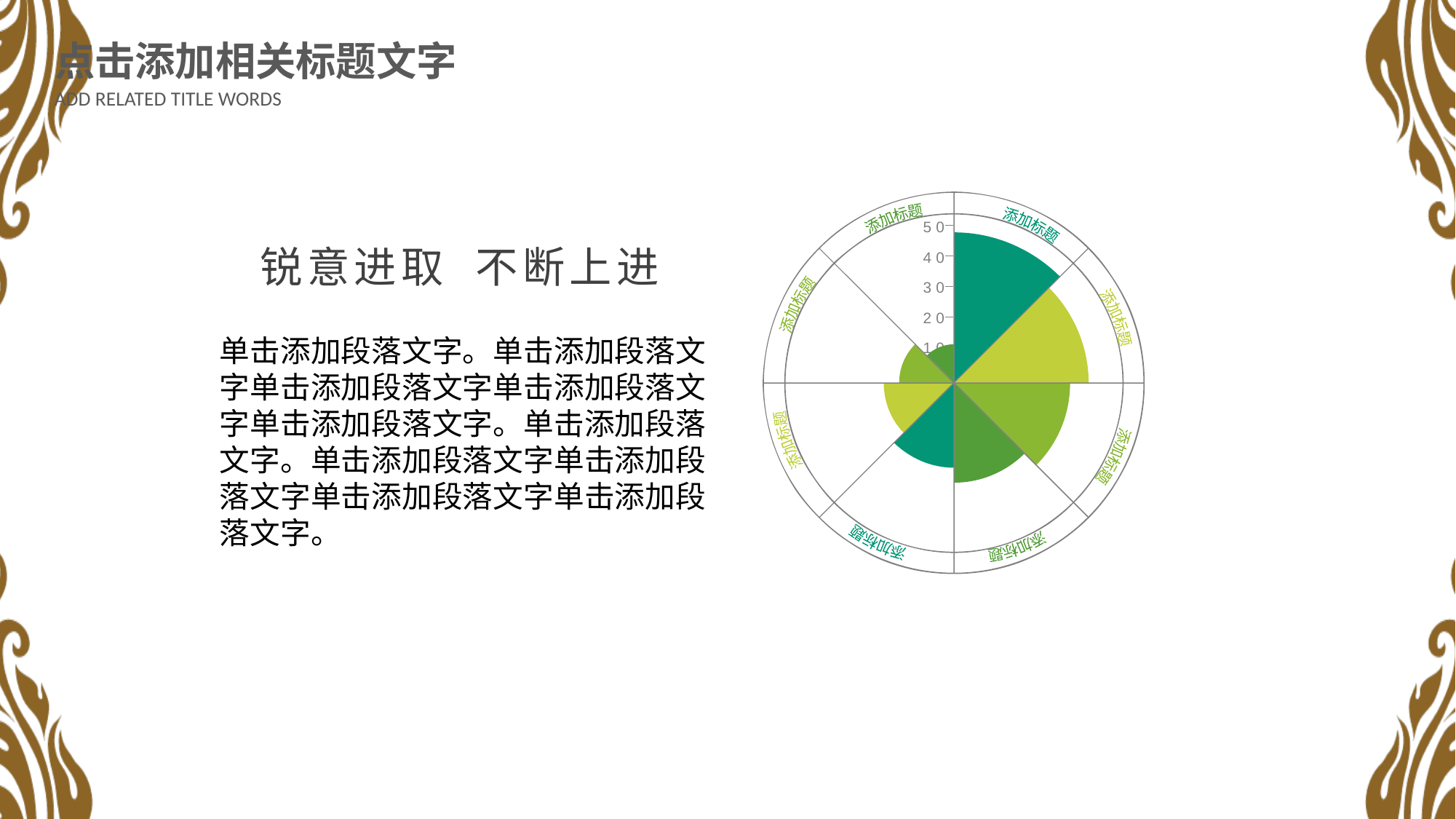

点击添加相关标题文字
ADD RELATED TITLE WORDS

50
添加标题

添加标题

锐意进取  不断上进
40

30
添加标题
添加标题

20
单击添加段落文字。单击添加段落文字单击添加段落文字单击添加段落文字单击添加段落文字。单击添加段落文字。单击添加段落文字单击添加段落文字单击添加段落文字单击添加段落文字。
10

添加标题
添加标题

添加标题
添加标题